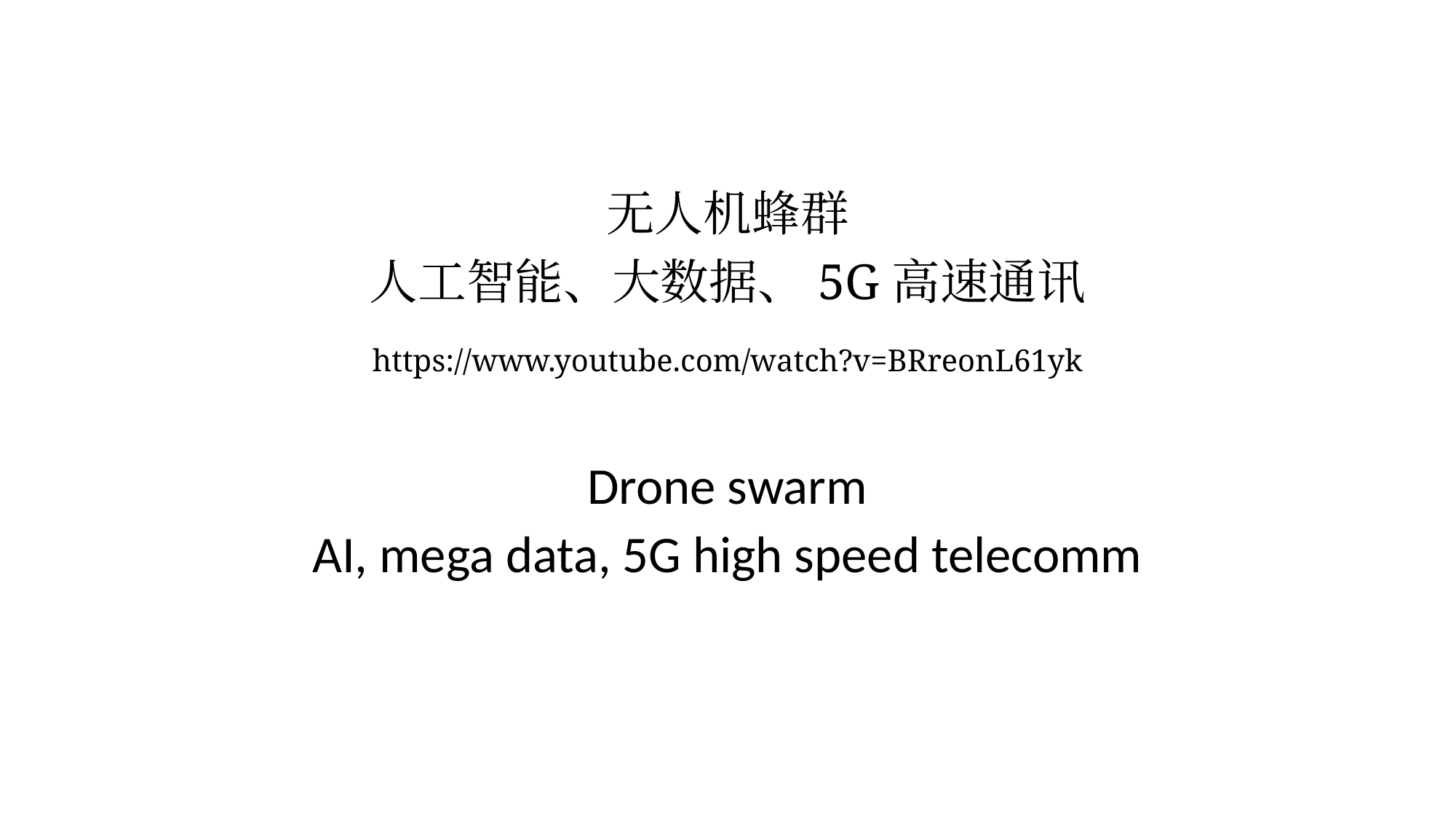

# 无人机蜂群 人工智能、大数据、5G高速通讯 https://www.youtube.com/watch?v=BRreonL61yk Drone swarm AI, mega data, 5G high speed telecomm